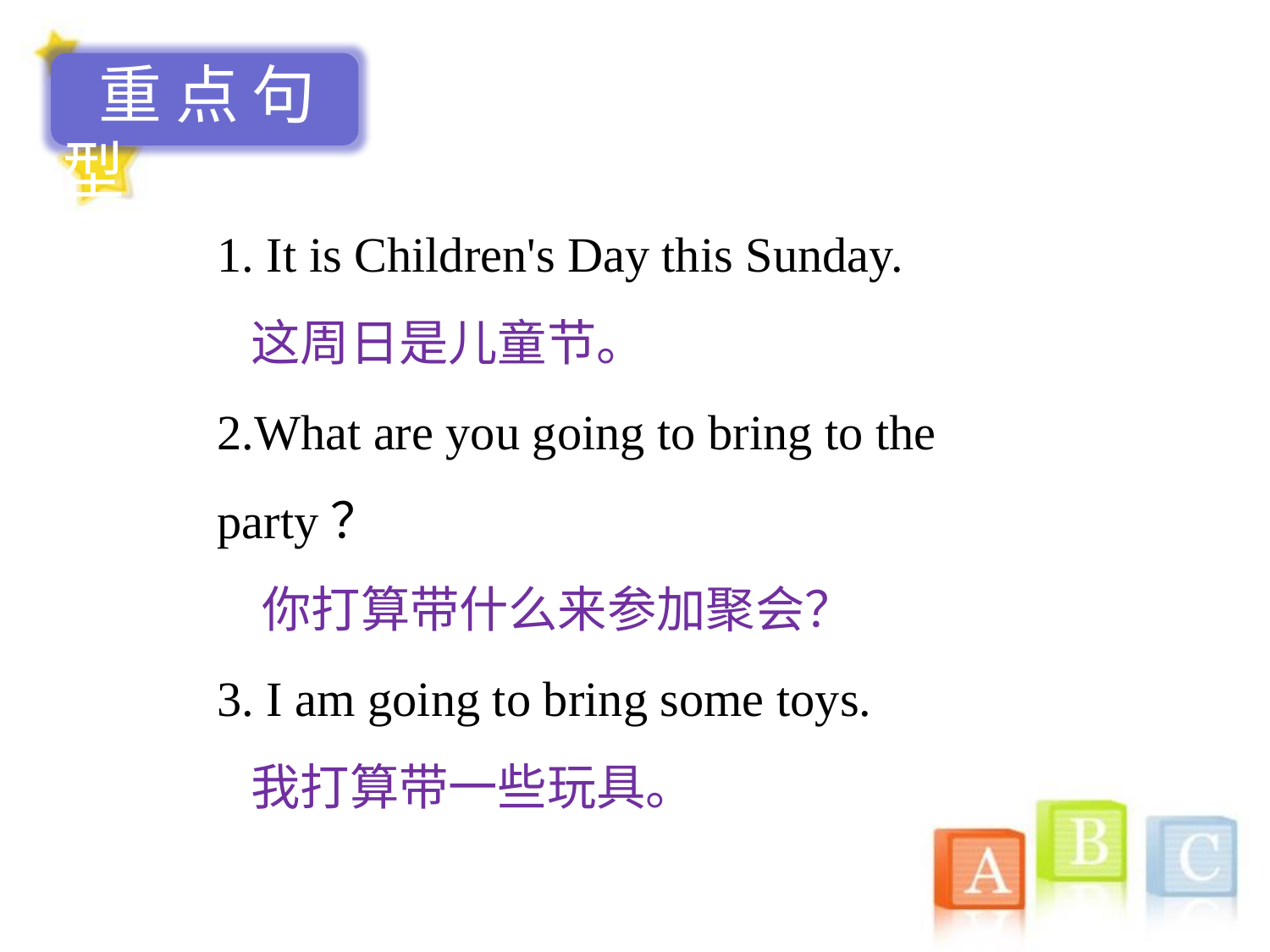

重点句型

1. It is Children's Day this Sunday.
  这周日是儿童节。
2.What are you going to bring to the party？
   你打算带什么来参加聚会？
3. I am going to bring some toys.
  我打算带一些玩具。